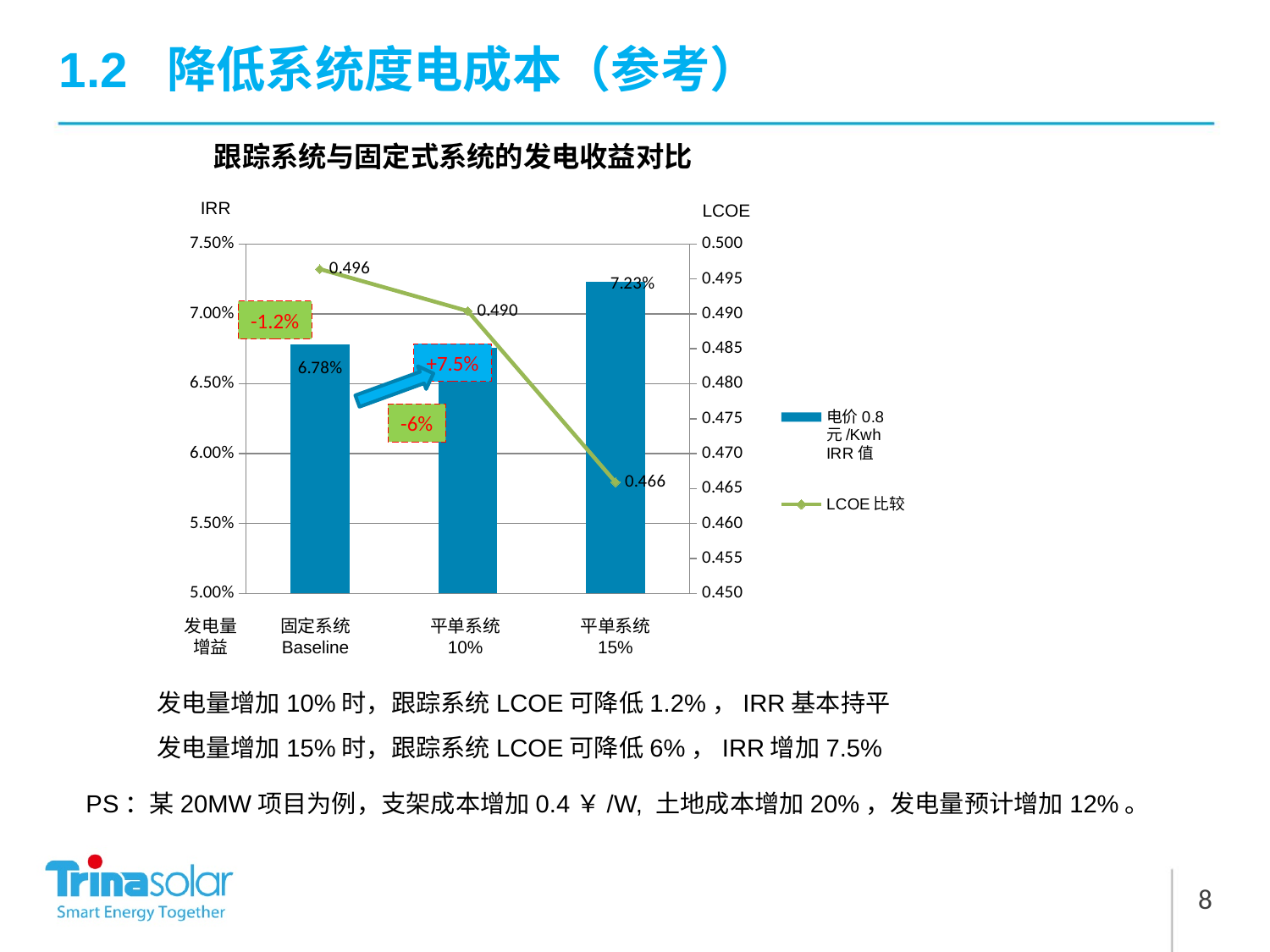

1.2  降低系统度电成本（参考）
跟踪系统与固定式系统的发电收益对比
IRR
LCOE

### Chart

| Category | 电价0.8元/Kwh IRR值 | LCOE比较 |
|---|---|---|
| 固定 | 0.0678 | 0.4964 |
| 10%平单跟踪 | 0.0676 | 0.4904 |
| 15%平单跟踪 | 0.0723 | 0.4659 |
发电量增益
固定系统
Baseline
平单系统
10%
平单系统
15%
-1.2%
+7.5%

-6%
发电量增加10%时，跟踪系统LCOE可降低1.2%，IRR基本持平
发电量增加15%时，跟踪系统LCOE可降低6%，IRR增加7.5%
PS：某20MW项目为例，支架成本增加0.4￥/W, 土地成本增加20%，发电量预计增加12%。
8